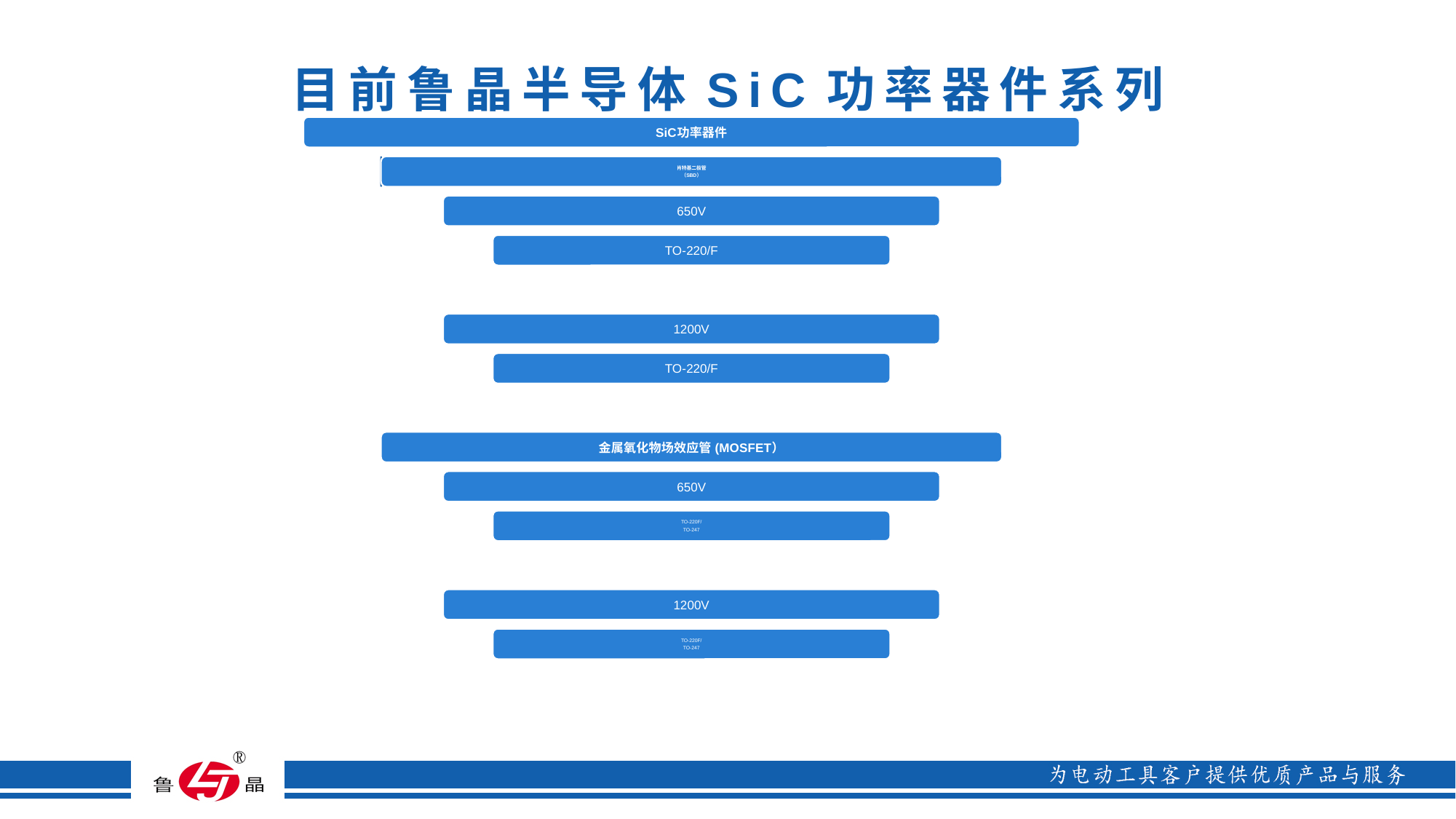

目前鲁晶半导体SiC功率器件系列
SiC功率器件
肖特基二极管
（SBD）
650V
TO-220/F
1200V
TO-220/F
金属氧化物场效应管 (MOSFET）
650V
TO-220F/
TO-247
1200V
TO-220F/
TO-247